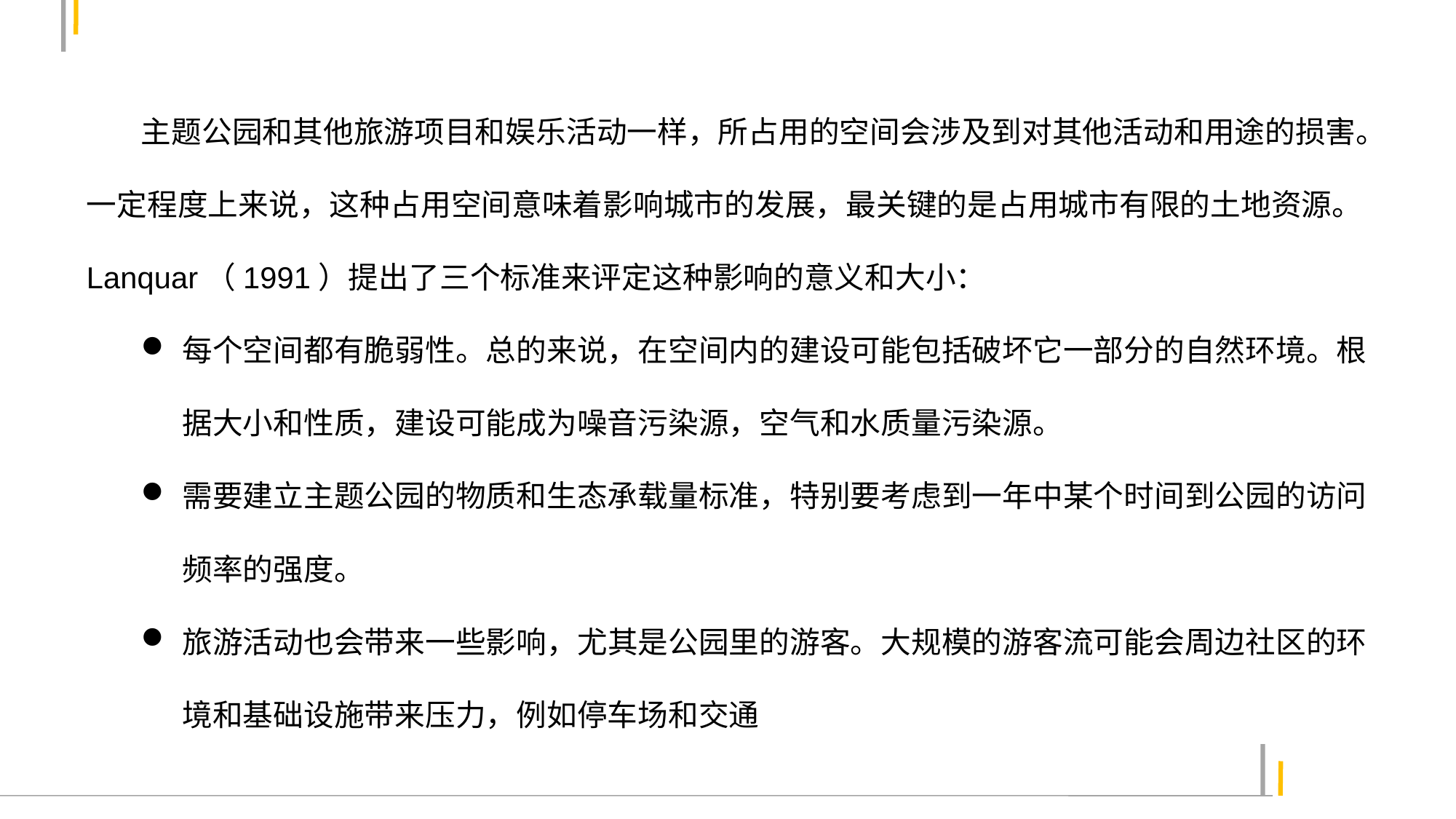

主题公园和其他旅游项目和娱乐活动一样，所占用的空间会涉及到对其他活动和用途的损害。一定程度上来说，这种占用空间意味着影响城市的发展，最关键的是占用城市有限的土地资源。Lanquar（1991）提出了三个标准来评定这种影响的意义和大小：
每个空间都有脆弱性。总的来说，在空间内的建设可能包括破坏它一部分的自然环境。根据大小和性质，建设可能成为噪音污染源，空气和水质量污染源。
需要建立主题公园的物质和生态承载量标准，特别要考虑到一年中某个时间到公园的访问频率的强度。
旅游活动也会带来一些影响，尤其是公园里的游客。大规模的游客流可能会周边社区的环境和基础设施带来压力，例如停车场和交通